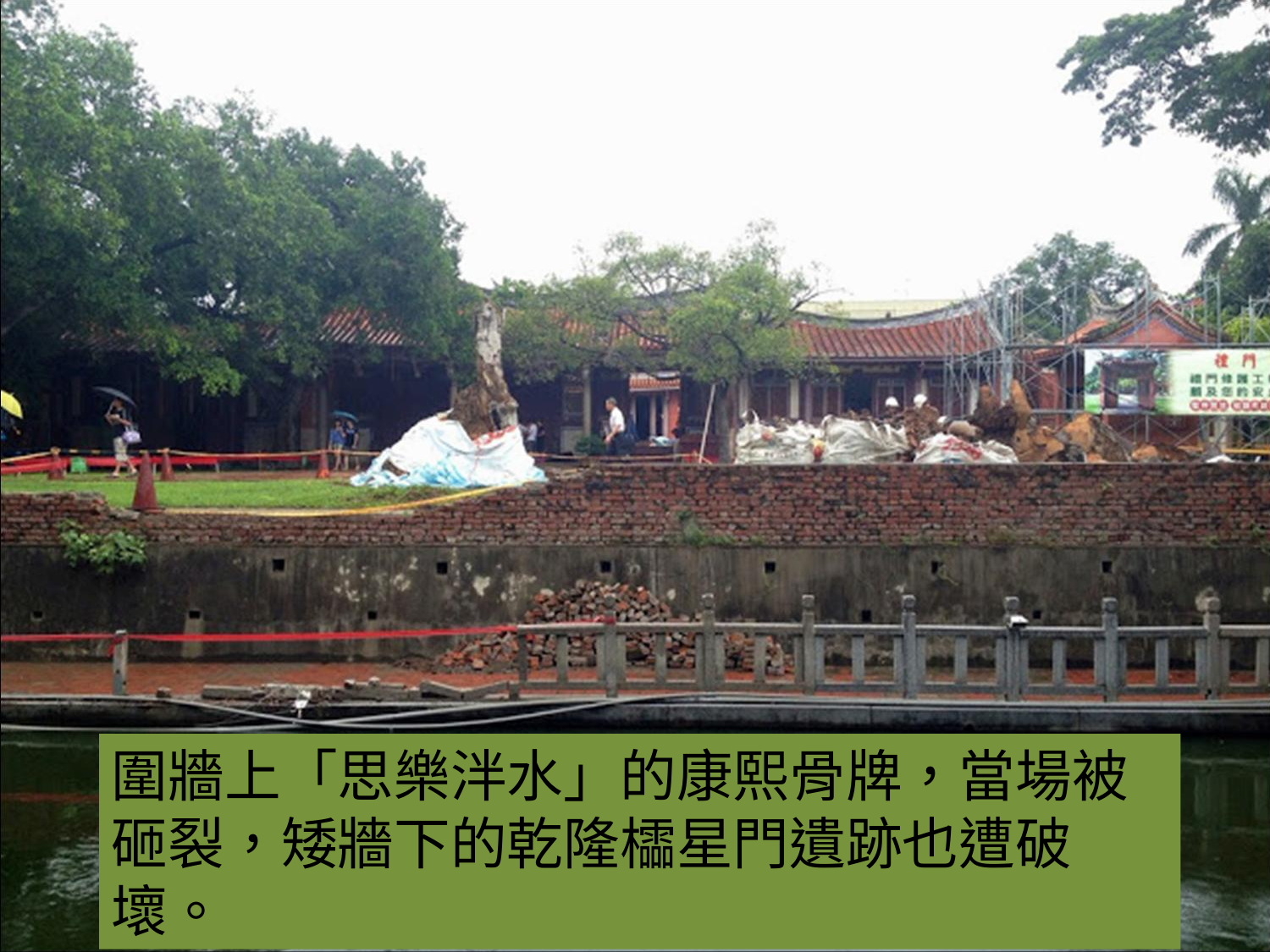

圍牆上「思樂泮水」的康熙骨牌，當場被砸裂，矮牆下的乾隆櫺星門遺跡也遭破壞。